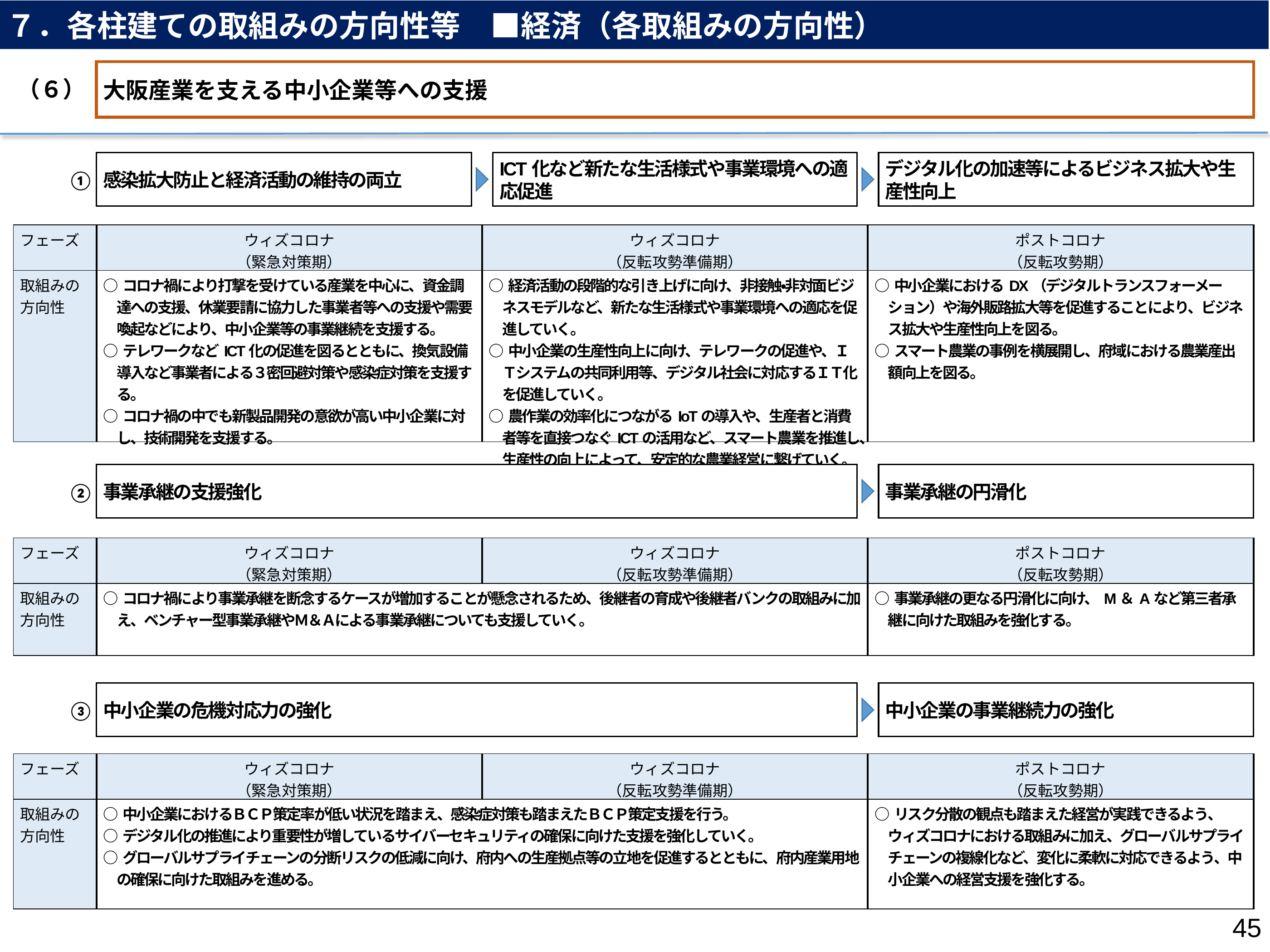

７．各柱建ての取組みの方向性等　■経済（各取組みの方向性）
大阪産業を支える中小企業等への支援
（６）
感染拡大防止と経済活動の維持の両立
ICT化など新たな生活様式や事業環境への適応促進
デジタル化の加速等によるビジネス拡大や生産性向上
①

| フェーズ | ウィズコロナ （緊急対策期） | ウィズコロナ （反転攻勢準備期） | ポストコロナ （反転攻勢期） |
| --- | --- | --- | --- |
| 取組みの 方向性 | ○コロナ禍により打撃を受けている産業を中心に、資金調達への支援、休業要請に協力した事業者等への支援や需要喚起などにより、中小企業等の事業継続を支援する。 ○テレワークなどICT化の促進を図るとともに、換気設備導入など事業者による３密回避対策や感染症対策を支援する。 ○コロナ禍の中でも新製品開発の意欲が高い中小企業に対し、技術開発を支援する。 | ○経済活動の段階的な引き上げに向け、非接触・非対面ビジネスモデルなど、新たな生活様式や事業環境への適応を促進していく。 ○中小企業の生産性向上に向け、テレワークの促進や、ＩＴシステムの共同利用等、デジタル社会に対応するＩＴ化を促進していく。 ○農作業の効率化につながるIoTの導入や、生産者と消費者等を直接つなぐICTの活用など、スマート農業を推進し、生産性の向上によって、安定的な農業経営に繋げていく。 | ○中小企業におけるDX（デジタルトランスフォーメーション）や海外販路拡大等を促進することにより、ビジネス拡大や生産性向上を図る。 ○スマート農業の事例を横展開し、府域における農業産出額向上を図る。 |
事業承継の支援強化
事業承継の円滑化
②

| フェーズ | ウィズコロナ （緊急対策期） | ウィズコロナ （反転攻勢準備期） | ポストコロナ （反転攻勢期） |
| --- | --- | --- | --- |
| 取組みの 方向性 | ○コロナ禍により事業承継を断念するケースが増加することが懸念されるため、後継者の育成や後継者バンクの取組みに加え、ベンチャー型事業承継やＭ＆Ａによる事業承継についても支援していく。 |  | ○事業承継の更なる円滑化に向け、M＆Aなど第三者承継に向けた取組みを強化する。 |
中小企業の危機対応力の強化
中小企業の事業継続力の強化
③

| フェーズ | ウィズコロナ （緊急対策期） | ウィズコロナ （反転攻勢準備期） | ポストコロナ （反転攻勢期） |
| --- | --- | --- | --- |
| 取組みの 方向性 | ○中小企業におけるＢＣＰ策定率が低い状況を踏まえ、感染症対策も踏まえたＢＣＰ策定支援を行う。 ○デジタル化の推進により重要性が増しているサイバーセキュリティの確保に向けた支援を強化していく。 ○グローバルサプライチェーンの分断リスクの低減に向け、府内への生産拠点等の立地を促進するとともに、府内産業用地の確保に向けた取組みを進める。 |  | ○リスク分散の観点も踏まえた経営が実践できるよう、ウィズコロナにおける取組みに加え、グローバルサプライチェーンの複線化など、変化に柔軟に対応できるよう、中小企業への経営支援を強化する。 |
45